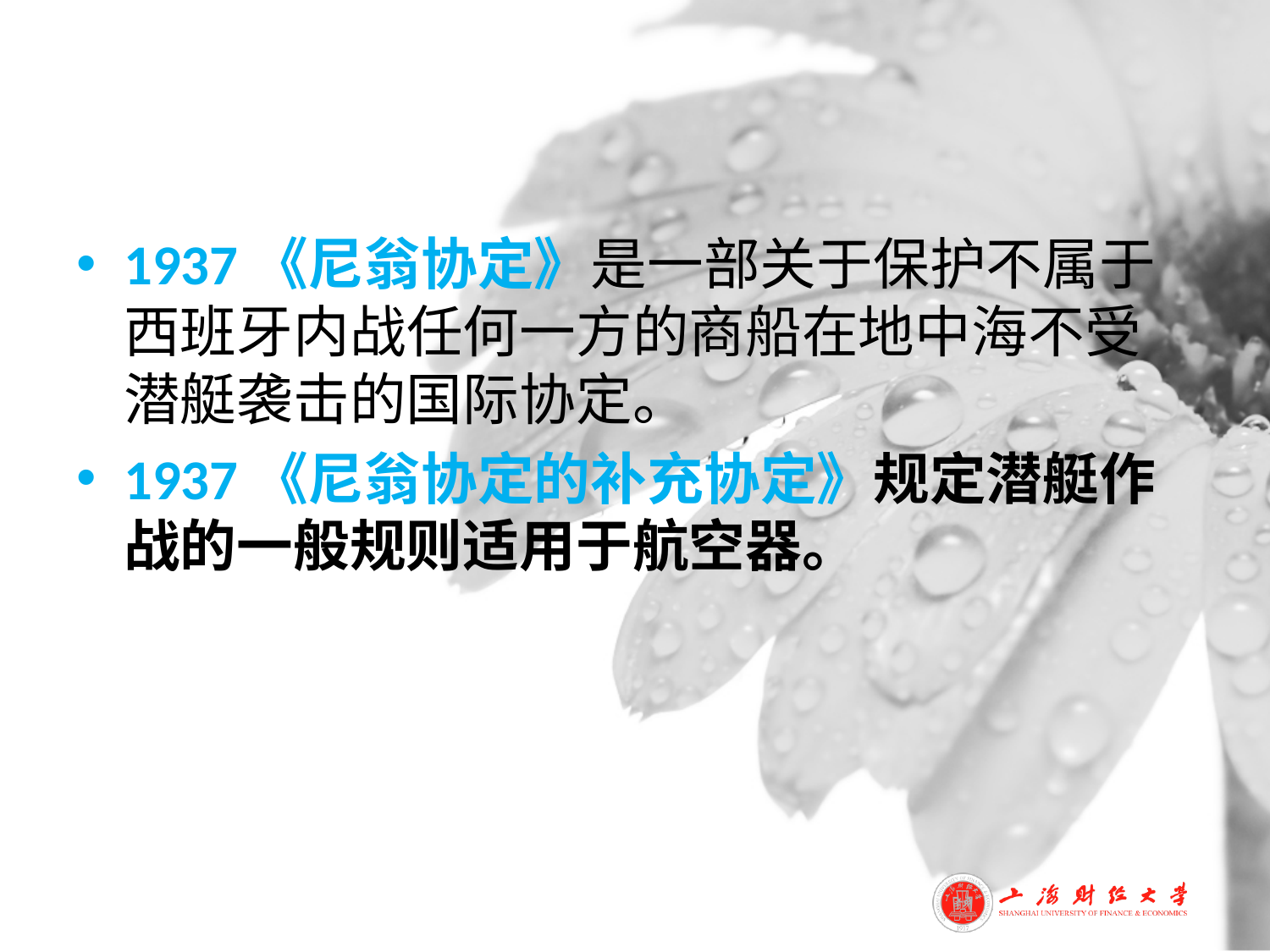

#
1937《尼翁协定》是一部关于保护不属于西班牙内战任何一方的商船在地中海不受潜艇袭击的国际协定。
1937《尼翁协定的补充协定》规定潜艇作战的一般规则适用于航空器。